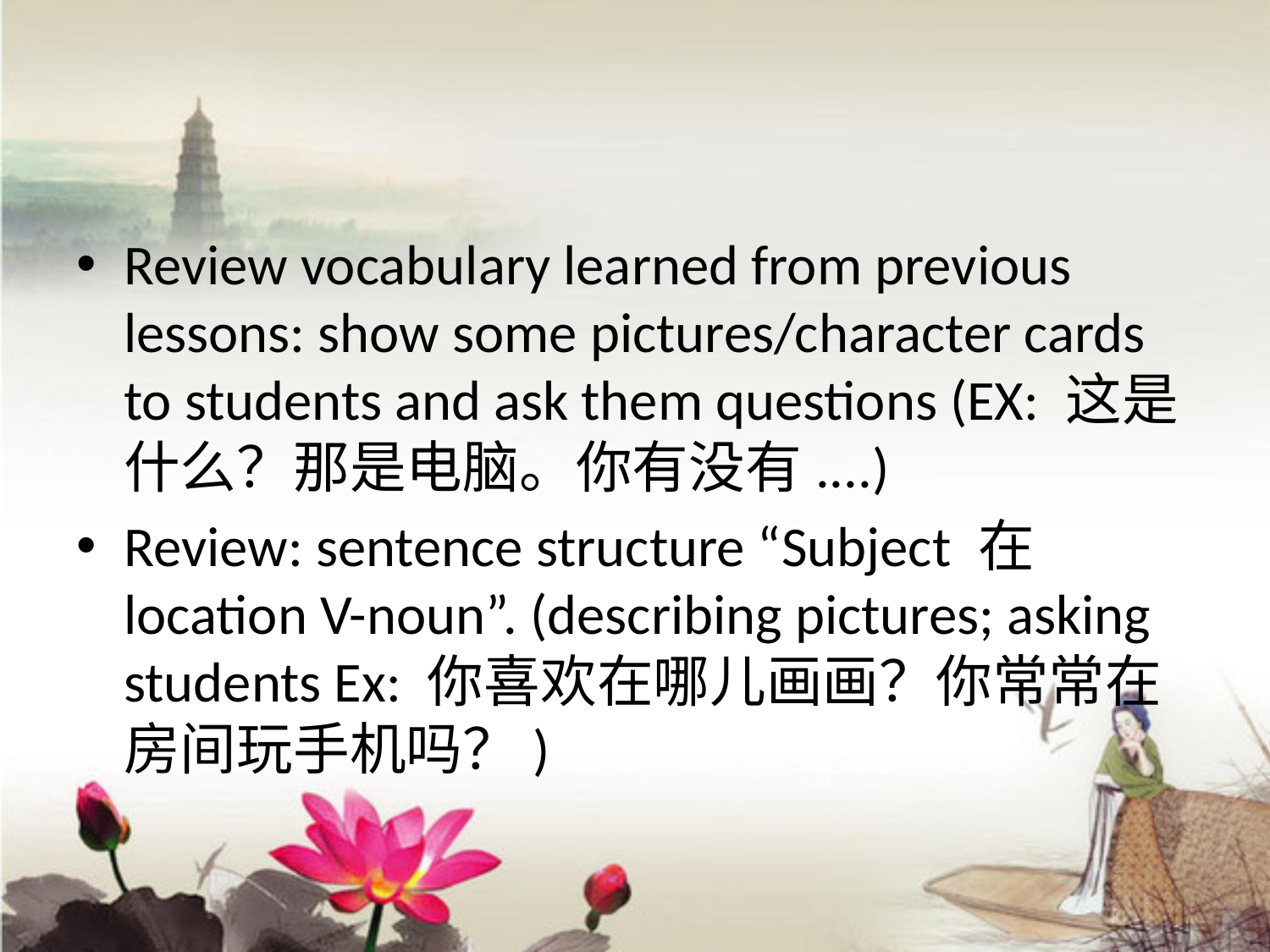

#
Review vocabulary learned from previous lessons: show some pictures/character cards to students and ask them questions (EX: 这是什么？那是电脑。你有没有....)
Review: sentence structure “Subject 在 location V-noun”. (describing pictures; asking students Ex: 你喜欢在哪儿画画？你常常在房间玩手机吗？)